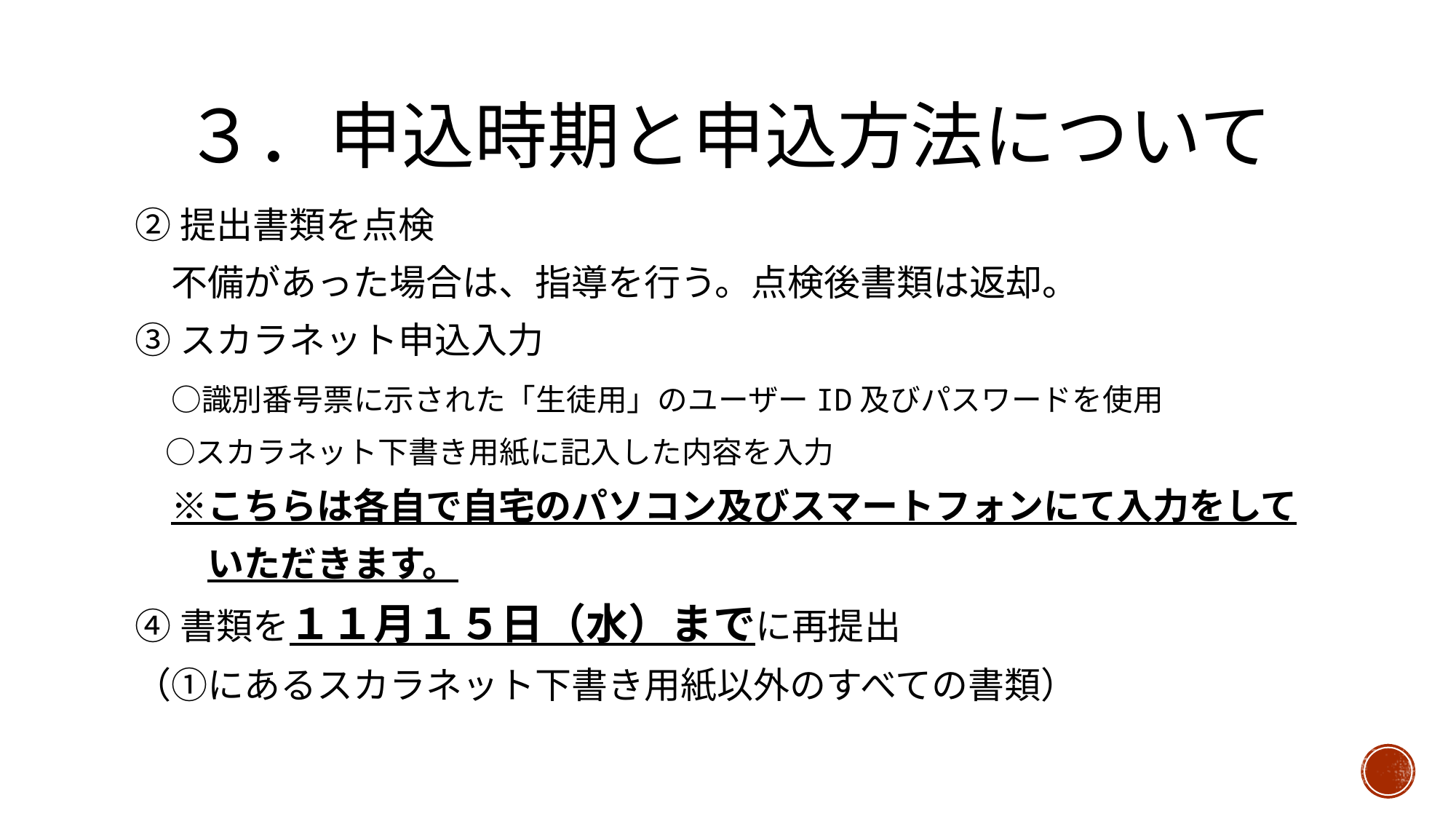

# ３．申込時期と申込方法について
②提出書類を点検
　不備があった場合は、指導を行う。点検後書類は返却。
③スカラネット申込入力
　○識別番号票に示された「生徒用」のユーザーID及びパスワードを使用
　○スカラネット下書き用紙に記入した内容を入力
　※こちらは各自で自宅のパソコン及びスマートフォンにて入力をして
　　いただきます。
④書類を１１月１５日（水）までに再提出
（①にあるスカラネット下書き用紙以外のすべての書類）